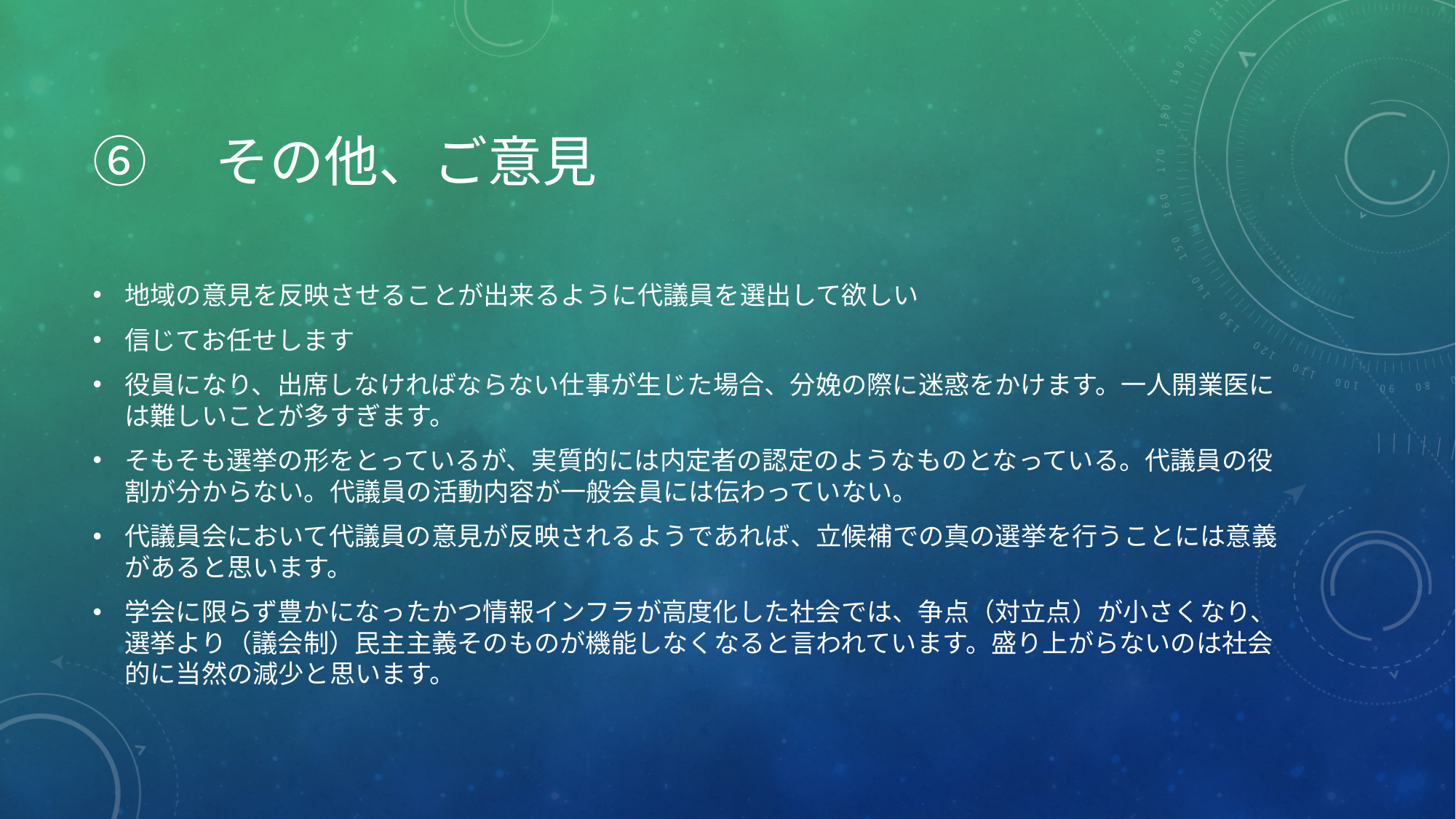

# ⑥　その他、ご意見
地域の意見を反映させることが出来るように代議員を選出して欲しい
信じてお任せします
役員になり、出席しなければならない仕事が生じた場合、分娩の際に迷惑をかけます。一人開業医には難しいことが多すぎます。
そもそも選挙の形をとっているが、実質的には内定者の認定のようなものとなっている。代議員の役割が分からない。代議員の活動内容が一般会員には伝わっていない。
代議員会において代議員の意見が反映されるようであれば、立候補での真の選挙を行うことには意義があると思います。
学会に限らず豊かになったかつ情報インフラが高度化した社会では、争点（対立点）が小さくなり、選挙より（議会制）民主主義そのものが機能しなくなると言われています。盛り上がらないのは社会的に当然の減少と思います。